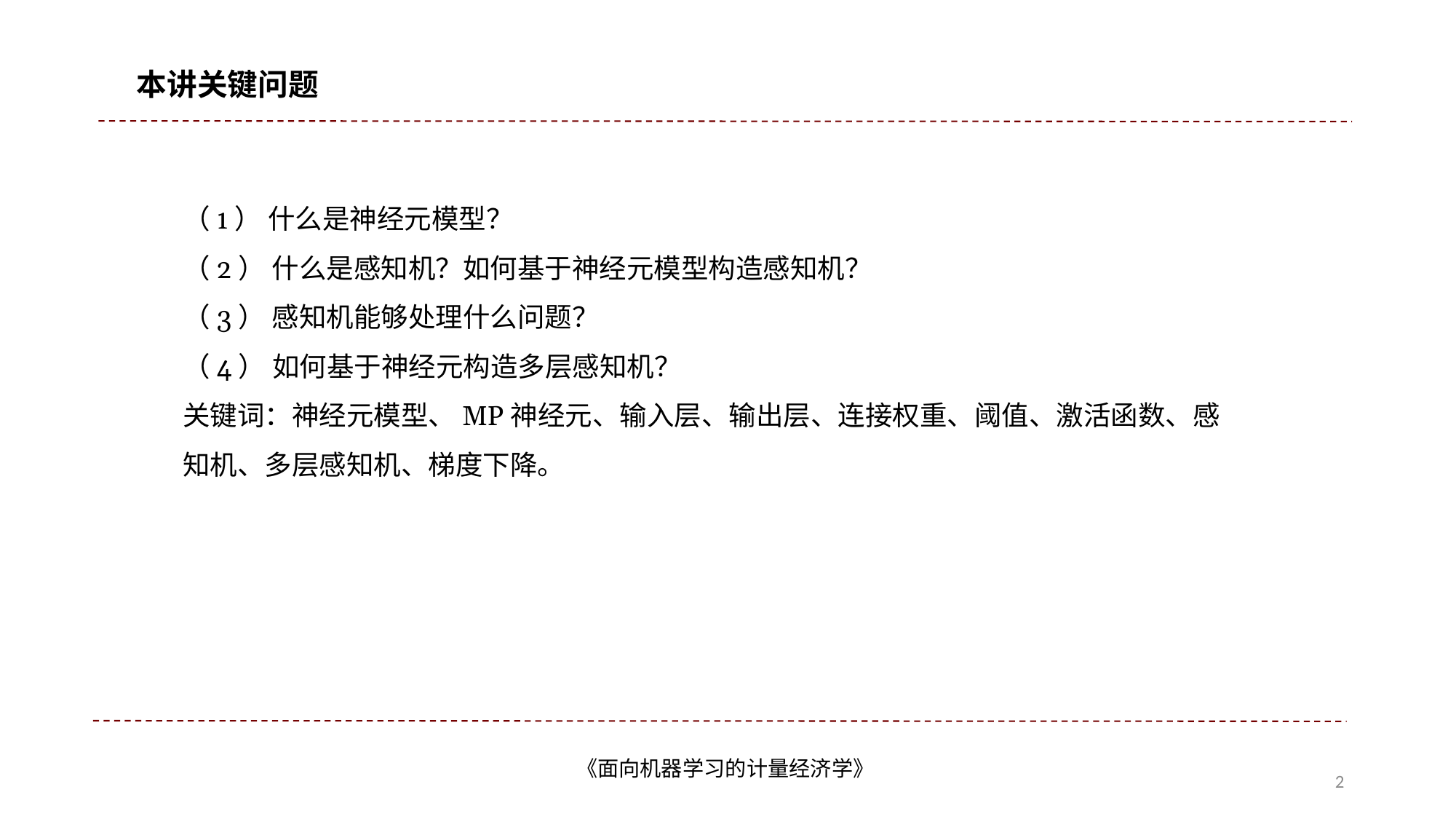

本讲关键问题
（1） 什么是神经元模型？
（2） 什么是感知机？如何基于神经元模型构造感知机？
（3） 感知机能够处理什么问题？
（4） 如何基于神经元构造多层感知机？
关键词：神经元模型、MP神经元、输入层、输出层、连接权重、阈值、激活函数、感知机、多层感知机、梯度下降。
2025年7月
《面向机器学习的计量经济学》
2